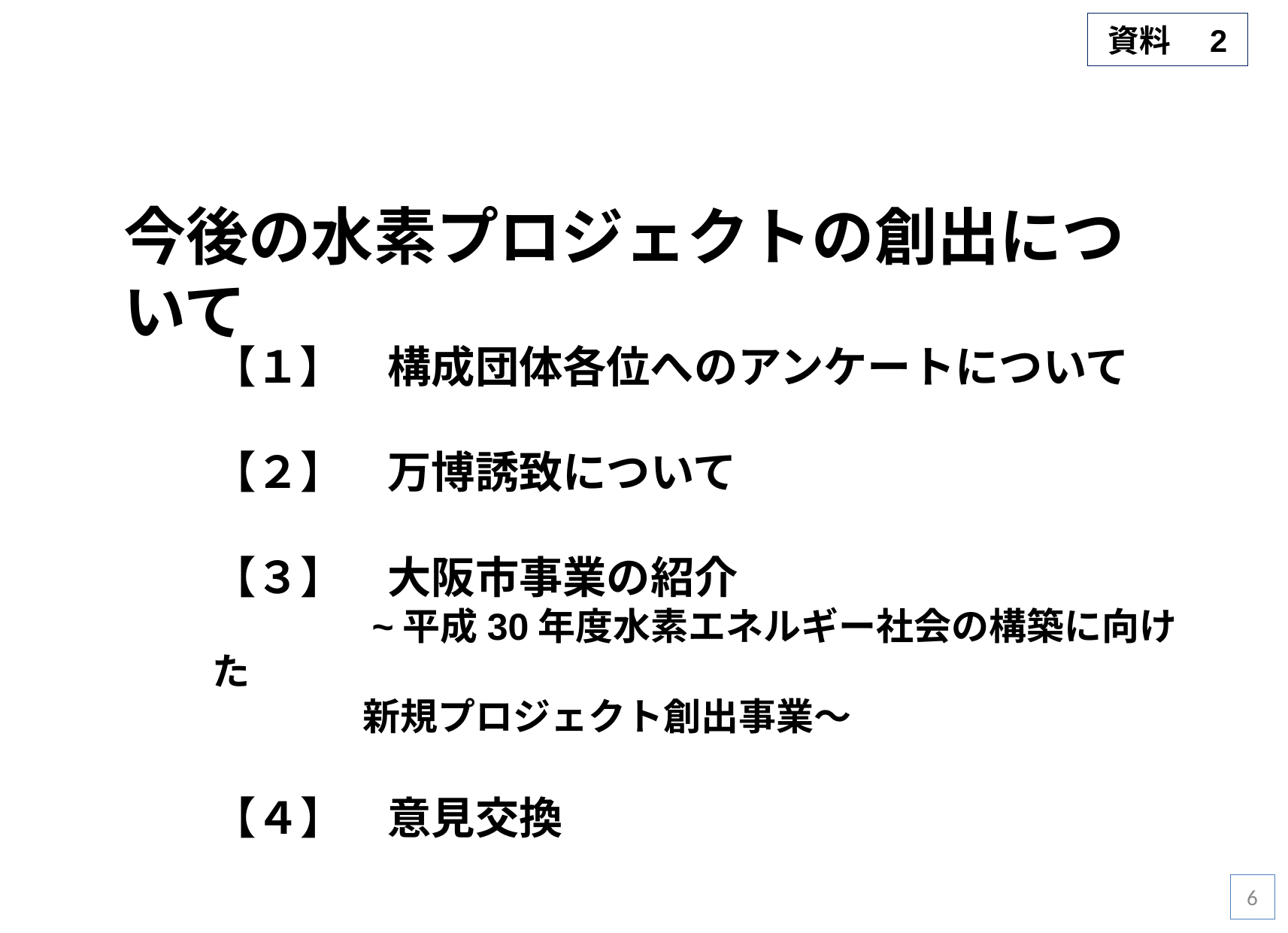

# 資料　2
今後の水素プロジェクトの創出について
【１】　構成団体各位へのアンケートについて

【２】　万博誘致について

【３】　大阪市事業の紹介
　　　　~平成30年度水素エネルギー社会の構築に向けた
　　　　新規プロジェクト創出事業～

【４】　意見交換
6